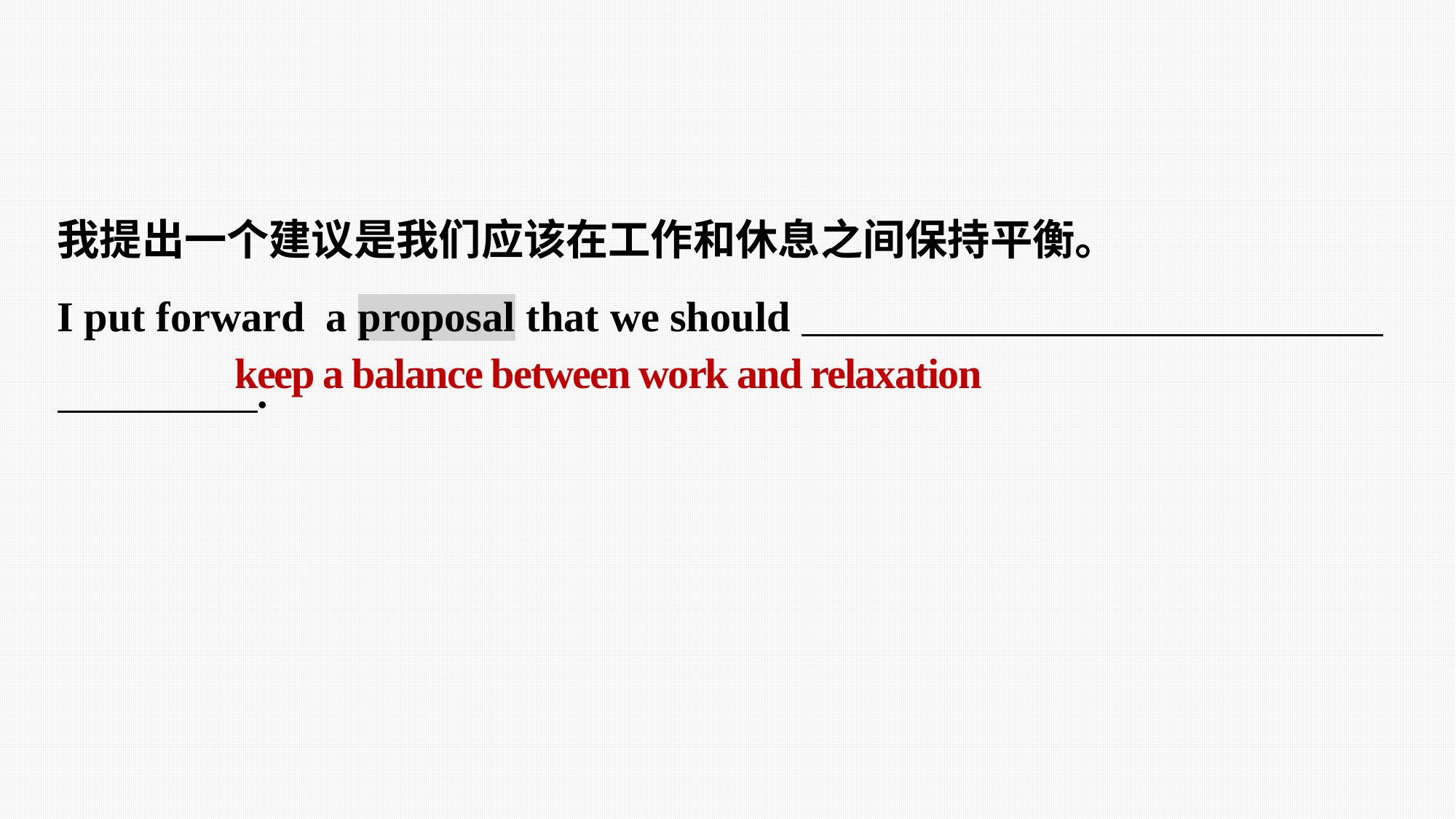

我提出一个建议是我们应该在工作和休息之间保持平衡。
I put forward  a proposal that we should                                                                            .
keep a balance between work and relaxation